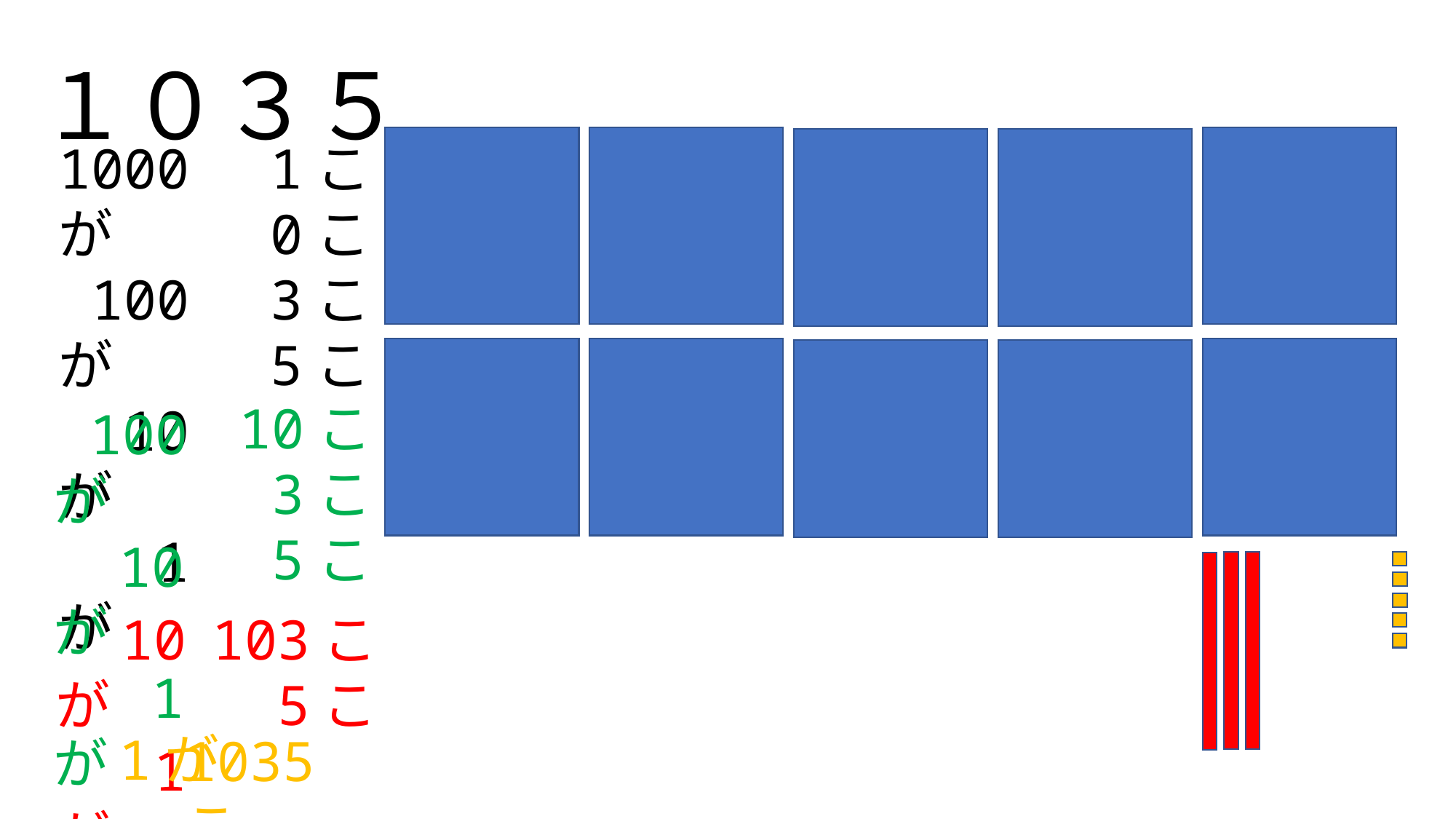

１０３５

 1こ
 0こ
 3こ
 5こ

1000が
 100が
  10が
   1が

 100が
  10が
   1が
10こ
 3こ
 5こ

  10が
   1が
103こ
  5こ

  1が
1035こ